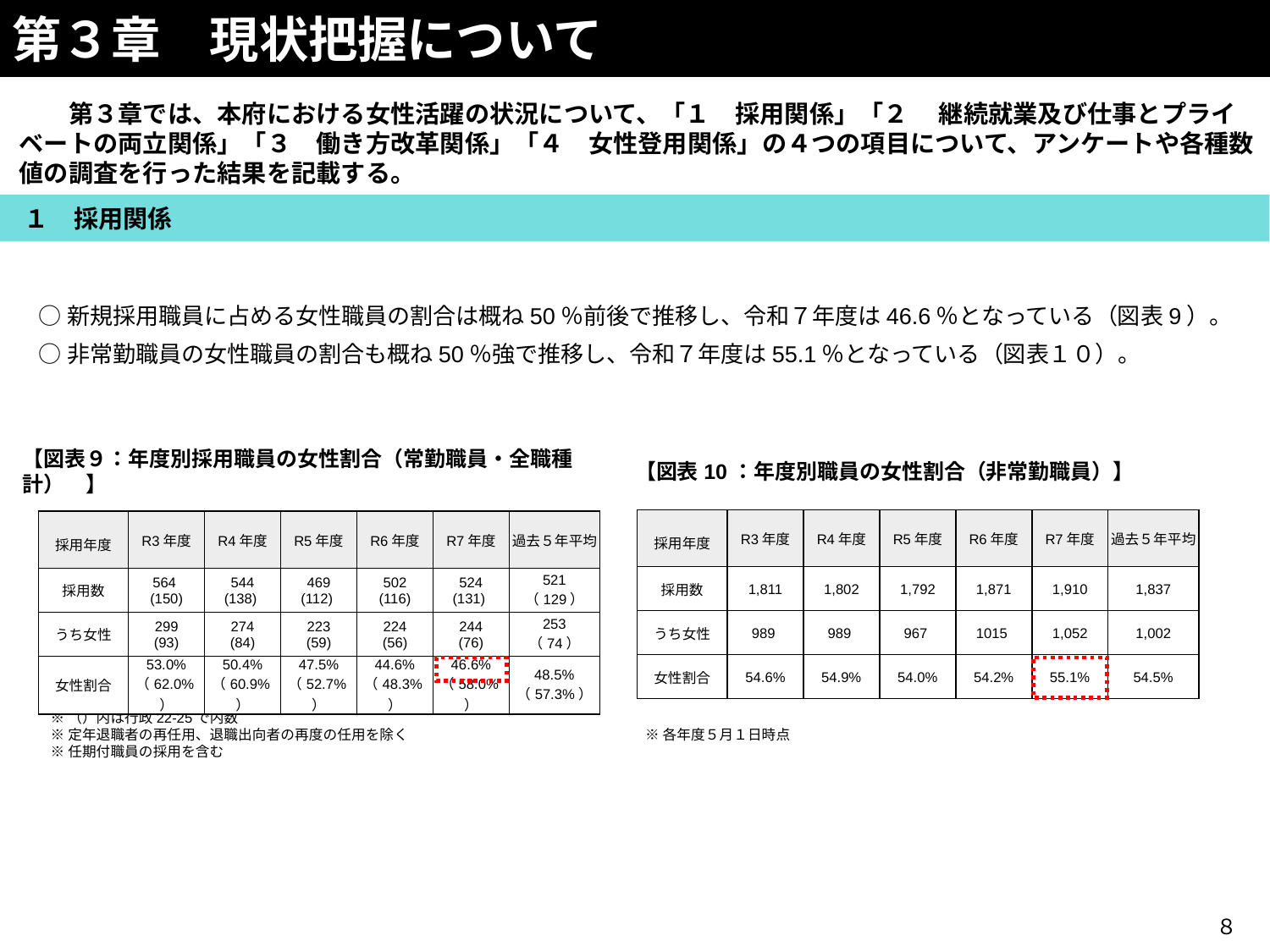

第３章　現状把握について
　　第３章では、本府における女性活躍の状況について、「１　採用関係」「２　 継続就業及び仕事とプライベートの両立関係」「３　働き方改革関係」「４　女性登用関係」の４つの項目について、アンケートや各種数値の調査を行った結果を記載する。
　１　採用関係

○新規採用職員に占める女性職員の割合は概ね50％前後で推移し、令和７年度は46.6％となっている（図表9）。
○非常勤職員の女性職員の割合も概ね50％強で推移し、令和７年度は55.1％となっている（図表１０）。
【図表10：年度別職員の女性割合（非常勤職員）】
【図表９：年度別採用職員の女性割合（常勤職員・全職種計）　】
| 採用年度 | R3年度 | R4年度 | R5年度 | R6年度 | R7年度 | 過去５年平均 |
| --- | --- | --- | --- | --- | --- | --- |
| 採用数 | 1,811 | 1,802 | 1,792 | 1,871 | 1,910 | 1,837 |
| うち女性 | 989 | 989 | 967 | 1015 | 1,052 | 1,002 |
| 女性割合 | 54.6% | 54.9% | 54.0% | 54.2% | 55.1% | 54.5% |
| 採用年度 | R3年度 | R4年度 | R5年度 | R6年度 | R7年度 | 過去５年平均 |
| --- | --- | --- | --- | --- | --- | --- |
| 採用数 | 564 (150) | 544 (138) | 469 (112) | 502 (116) | 524 (131) | 521 （129） |
| うち女性 | 299 (93) | 274 (84) | 223 (59) | 224 (56) | 244 (76) | 253 （74） |
| 女性割合 | 53.0% （62.0%） | 50.4% （60.9%） | 47.5% （52.7%） | 44.6% （48.3%） | 46.6% （58.0%） | 48.5% （57.3%） |

※（）内は行政22-25で内数
※定年退職者の再任用、退職出向者の再度の任用を除く
※任期付職員の採用を含む
※各年度５月１日時点
８